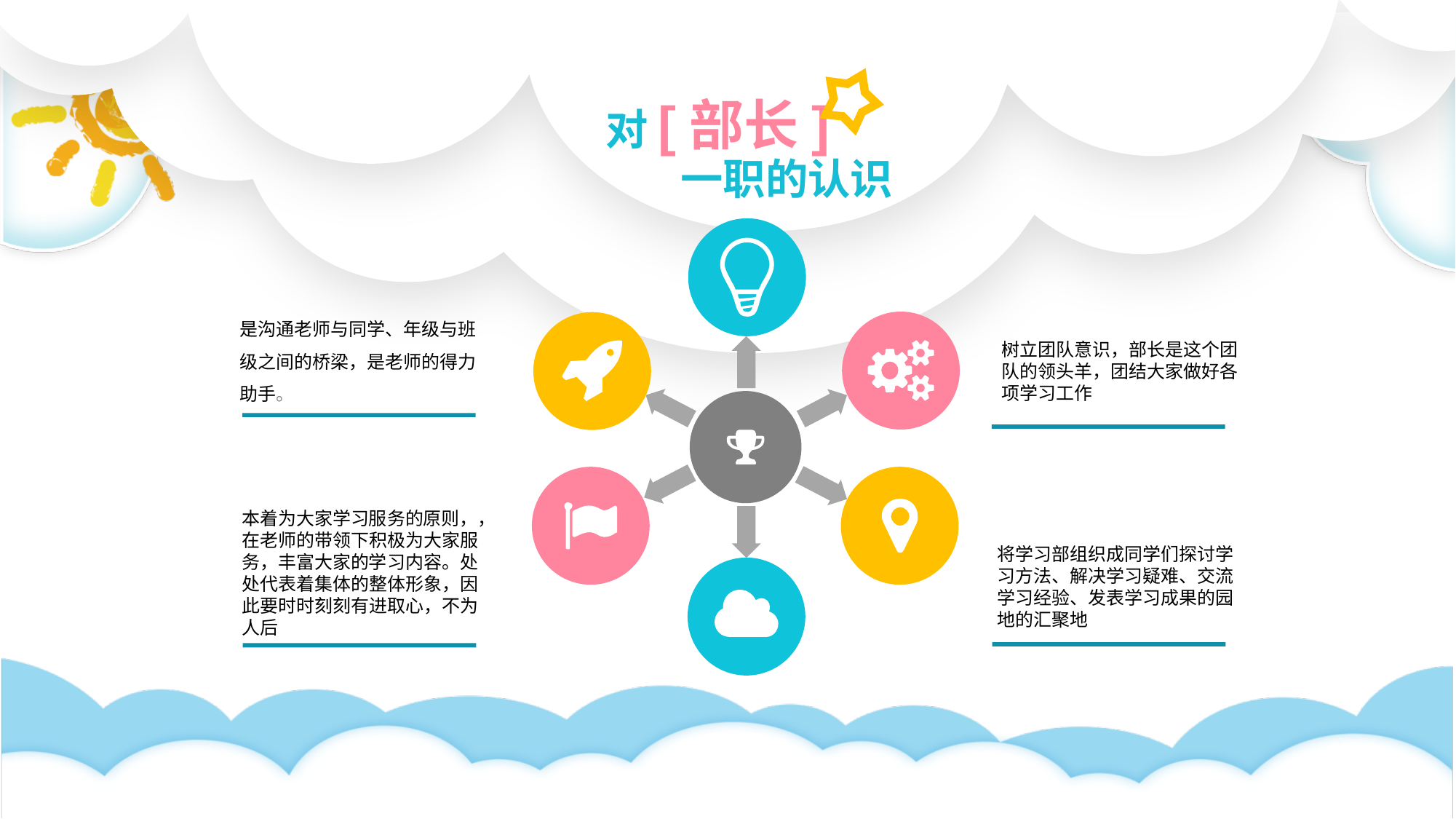

对[部长]

一职的认识

是沟通老师与同学、年级与班级之间的桥梁，是老师的得力助手。
树立团队意识，部长是这个团队的领头羊，团结大家做好各项学习工作

本着为大家学习服务的原则，，在老师的带领下积极为大家服务，丰富大家的学习内容。处处代表着集体的整体形象，因此要时时刻刻有进取心，不为人后
将学习部组织成同学们探讨学习方法、解决学习疑难、交流学习经验、发表学习成果的园地的汇聚地